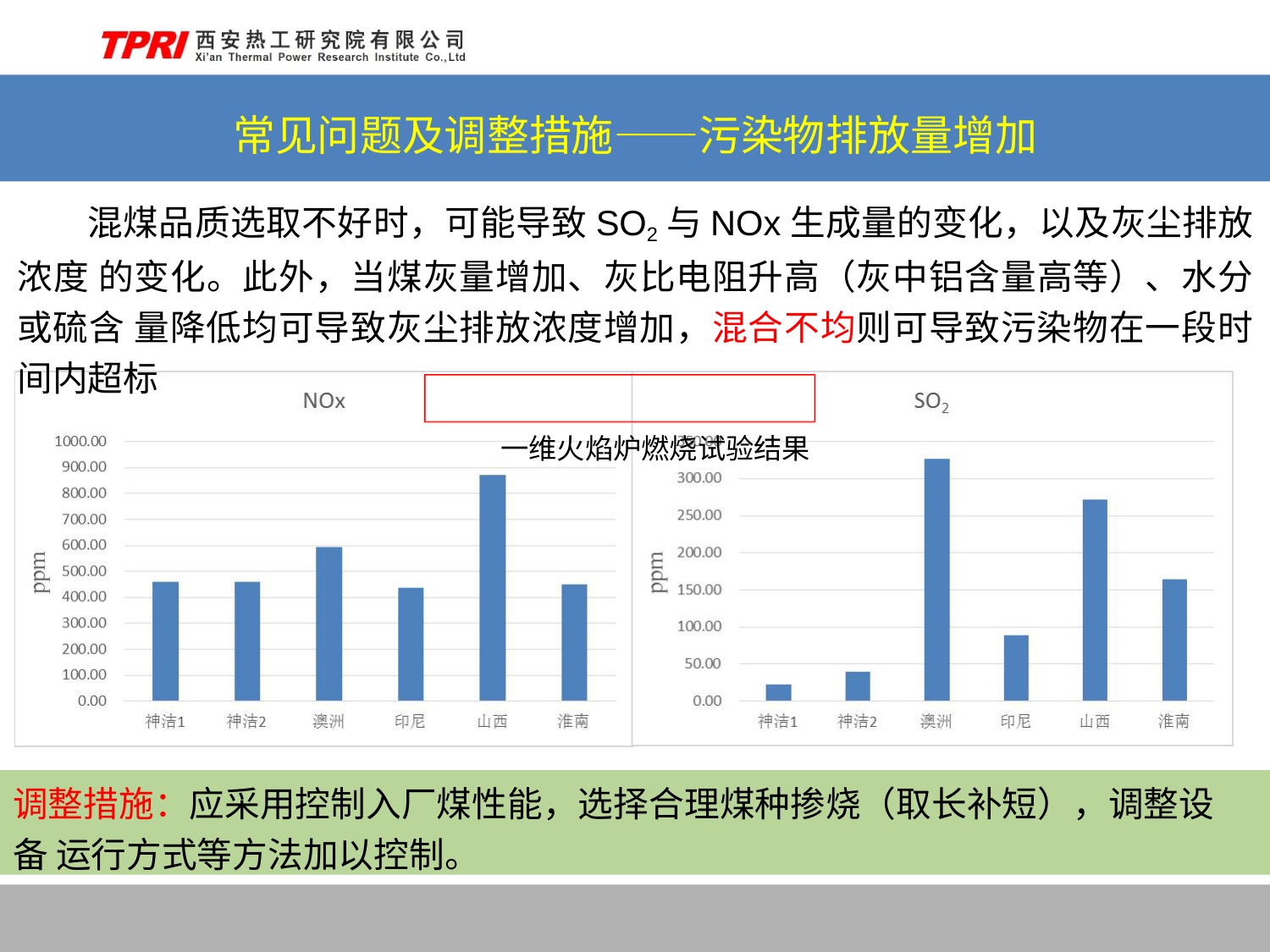

# 常见问题及调整措施——污染物排放量增加
混煤品质选取不好时，可能导致SO2与NOx生成量的变化，以及灰尘排放浓度 的变化。此外，当煤灰量增加、灰比电阻升高（灰中铝含量高等）、水分或硫含 量降低均可导致灰尘排放浓度增加，混合不均则可导致污染物在一段时间内超标

一维火焰炉燃烧试验结果

调整措施：应采用控制入厂煤性能，选择合理煤种掺烧（取长补短），调整设备 运行方式等方法加以控制。